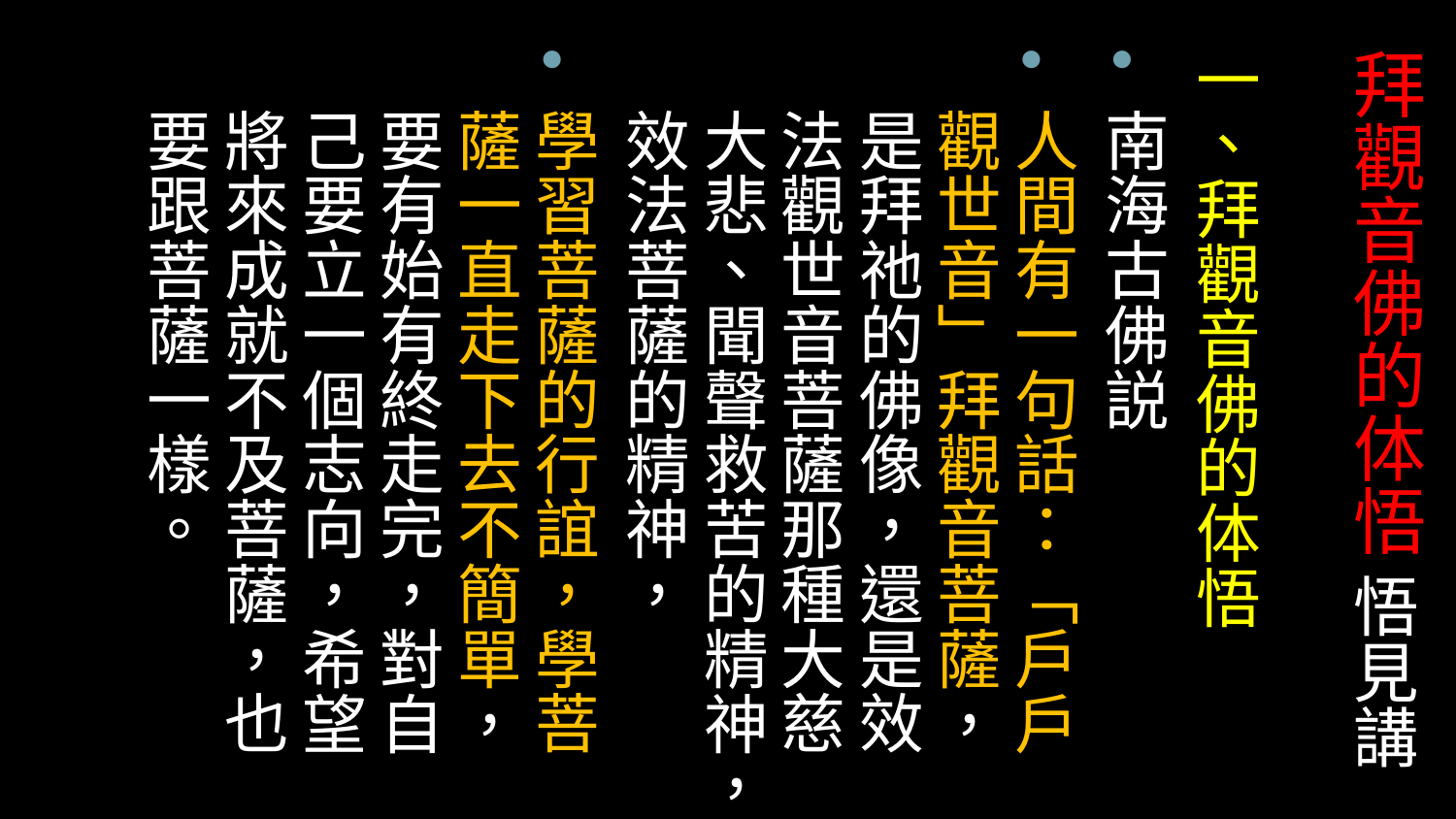

# 拜觀音佛的体悟 悟見講
一、拜觀音佛的体悟
南海古佛説
人間有一句話：「戶戶觀世音」拜觀音菩薩，是拜祂的佛像，還是效法觀世音菩薩那種大慈大悲、聞聲救苦的精神，效法菩薩的精神，
學習菩薩的行誼，學菩薩一直走下去不簡單，要有始有終走完，對自己要立一個志向，希望將來成就不及菩薩，也要跟菩薩一樣。